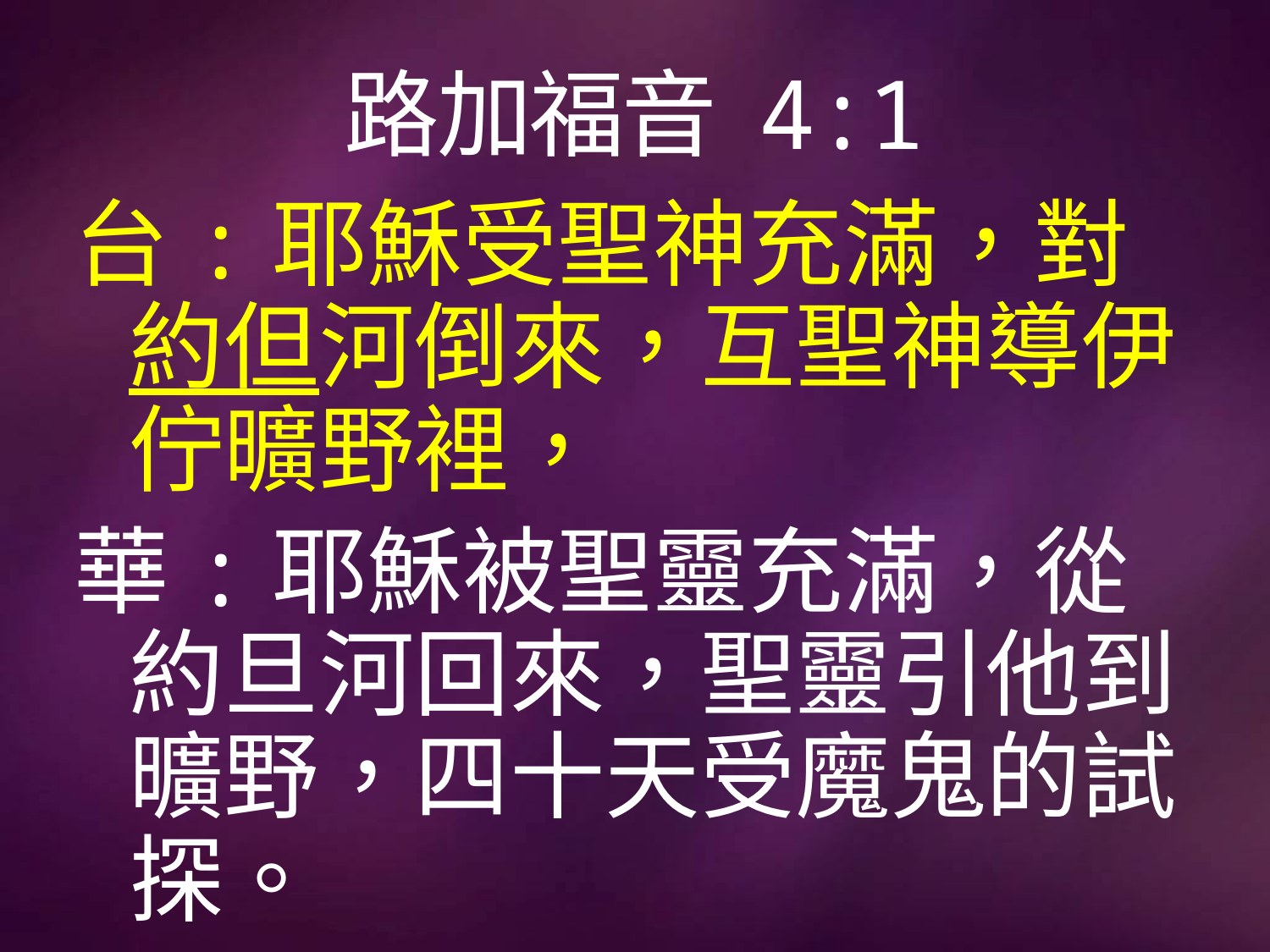

# 路加福音 4:1
台:耶穌受聖神充滿，對約但河倒來，互聖神導伊佇曠野裡，
華:耶穌被聖靈充滿，從約旦河回來，聖靈引他到曠野，四十天受魔鬼的試探。